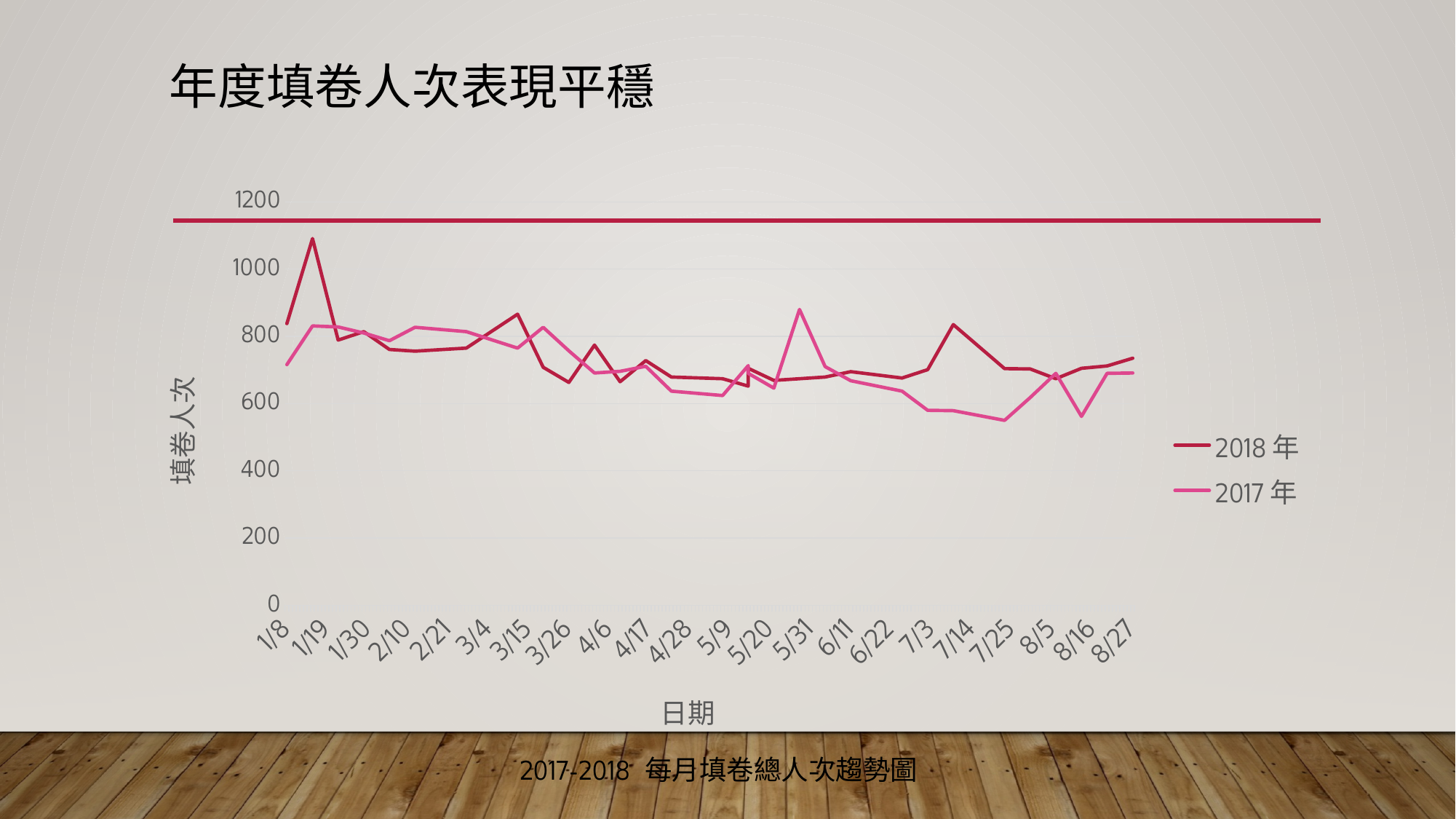

# 年度填卷人次表現平穩

### Chart

| Category |  |  |
|---|---|---|
| 43339 | 735.0 | 691.0 |
| 43332 | 712.0 | 690.0 |
| 43325 | 705.0 | 562.0 |
| 43318 | 674.0 | 690.0 |
| 43311 | 703.0 | 618.0 |
| 43304 | 704.0 | 550.0 |
| 43290 | 835.0 | 579.0 |
| 43283 | 701.0 | 580.0 |
| 43276 | 676.0 | 637.0 |
| 43262 | 695.0 | 668.0 |
| 43255 | 679.0 | 710.0 |
| 43248 | 674.0 | 880.0 |
| 43241 | 669.0 | 646.0 |
| 43234 | 652.0 | 713.0 |
| 43234 | 705.0 | 690.0 |
| 43227 | 674.0 | 624.0 |
| 43213 | 679.0 | 637.0 |
| 43206 | 728.0 | 711.0 |
| 43199 | 665.0 | 696.0 |
| 43192 | 774.0 | 691.0 |
| 43185 | 663.0 | 757.0 |
| 43178 | 708.0 | 827.0 |
| 43171 | 866.0 | 765.0 |
| 43157 | 765.0 | 814.0 |
| 43143 | 756.0 | 827.0 |
| 43136 | 761.0 | 787.0 |
| 43129 | 814.0 | 810.0 |
| 43122 | 789.0 | 828.0 |
| 43115 | 1091.0 | 831.0 |
| 43108 | 838.0 | 716.0 |
2017-2018 每月填卷總人次趨勢圖